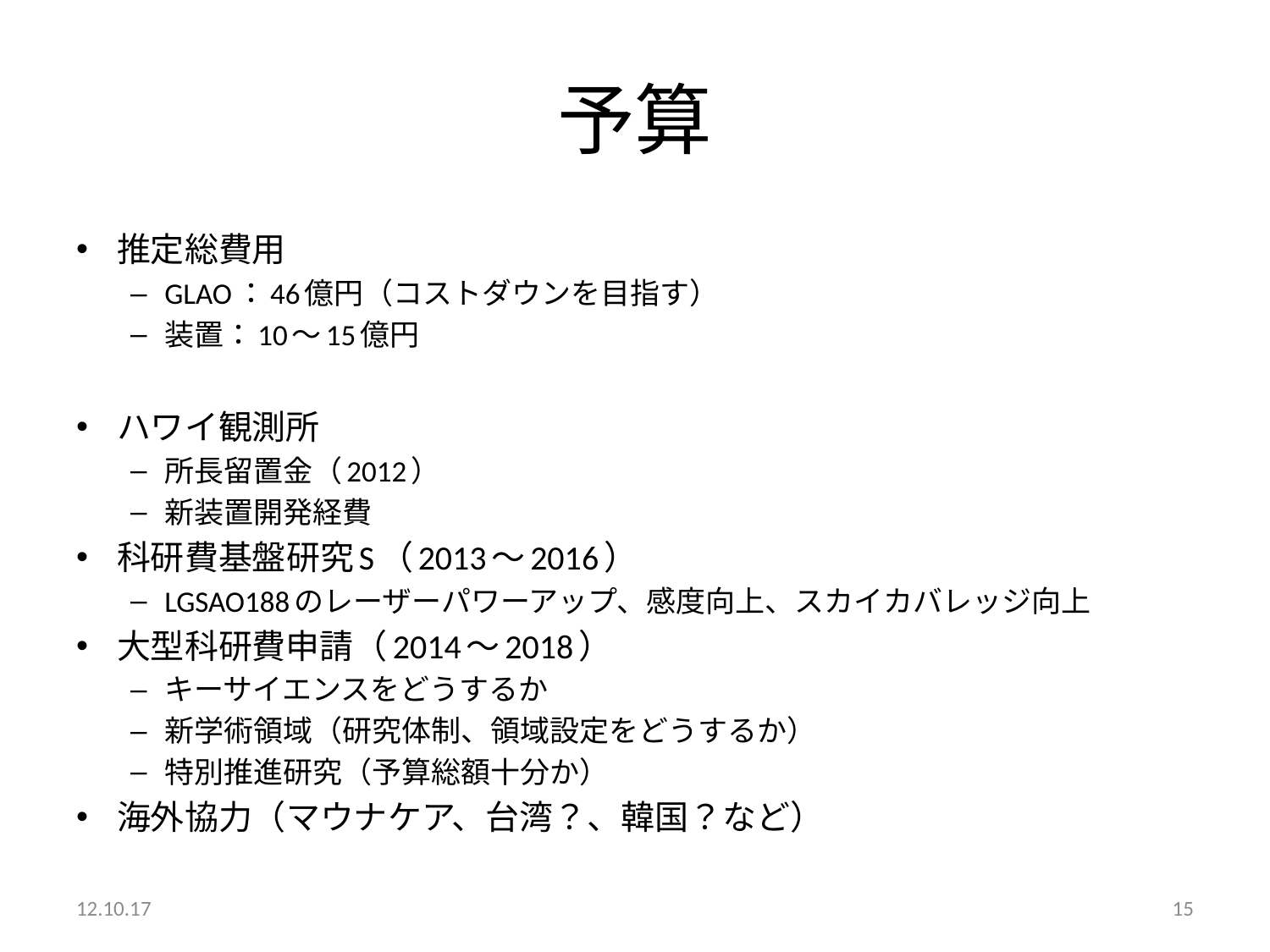

# 予算
推定総費用
GLAO：46億円（コストダウンを目指す）
装置：10〜15億円

ハワイ観測所
所長留置金（2012）
新装置開発経費
科研費基盤研究S（2013〜2016）
LGSAO188のレーザーパワーアップ、感度向上、スカイカバレッジ向上
大型科研費申請（2014〜2018）
キーサイエンスをどうするか
新学術領域（研究体制、領域設定をどうするか）
特別推進研究（予算総額十分か）
海外協力（マウナケア、台湾？、韓国？など）

12.10.17
15